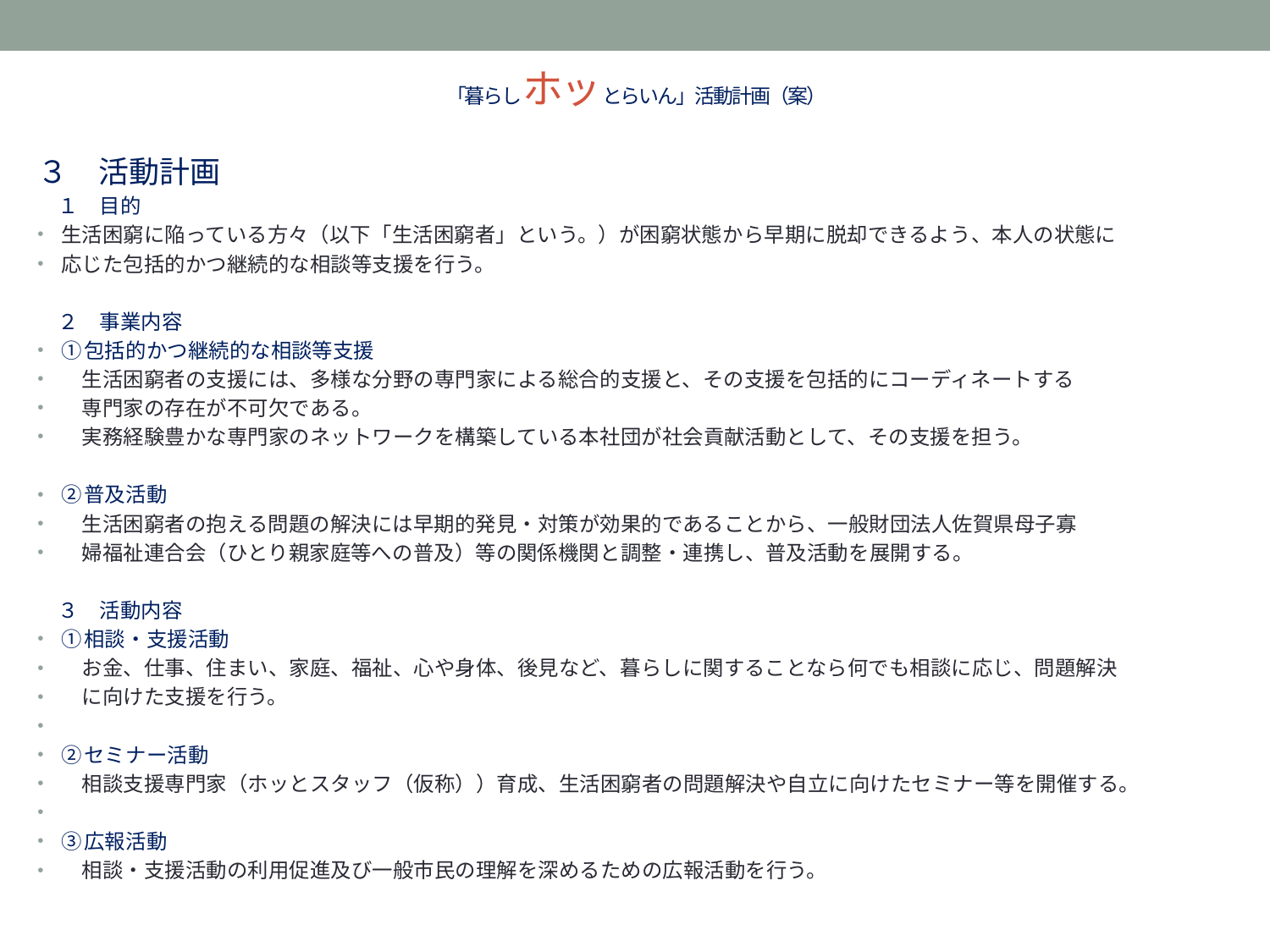

# 「暮らしホッとらいん」活動計画（案）
３　活動計画
　１　目的
生活困窮に陥っている方々（以下「生活困窮者」という。）が困窮状態から早期に脱却できるよう、本人の状態に
応じた包括的かつ継続的な相談等支援を行う。

　２　事業内容
①包括的かつ継続的な相談等支援
　生活困窮者の支援には、多様な分野の専門家による総合的支援と、その支援を包括的にコーディネートする
　専門家の存在が不可欠である。
　実務経験豊かな専門家のネットワークを構築している本社団が社会貢献活動として、その支援を担う。

②普及活動
　生活困窮者の抱える問題の解決には早期的発見・対策が効果的であることから、一般財団法人佐賀県母子寡
　婦福祉連合会（ひとり親家庭等への普及）等の関係機関と調整・連携し、普及活動を展開する。

　３　活動内容
①相談・支援活動
　お金、仕事、住まい、家庭、福祉、心や身体、後見など、暮らしに関することなら何でも相談に応じ、問題解決
　に向けた支援を行う。

②セミナー活動
　相談支援専門家（ホッとスタッフ（仮称））育成、生活困窮者の問題解決や自立に向けたセミナー等を開催する。

③広報活動
　相談・支援活動の利用促進及び一般市民の理解を深めるための広報活動を行う。